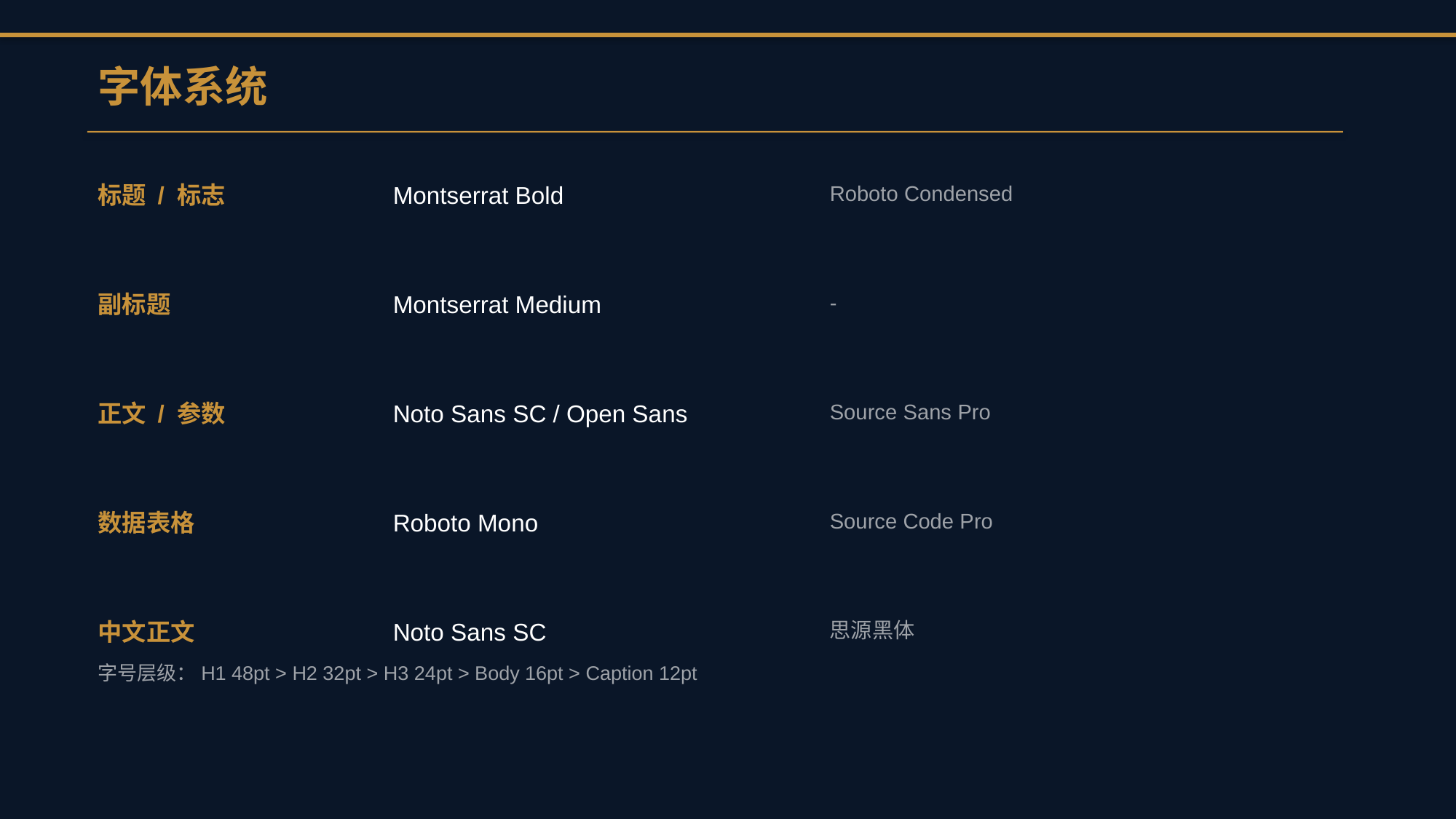

字体系统

标题 / 标志
Montserrat Bold
Roboto Condensed
副标题
Montserrat Medium
-
正文 / 参数
Noto Sans SC / Open Sans
Source Sans Pro
数据表格
Roboto Mono
Source Code Pro
中文正文
Noto Sans SC
思源黑体
字号层级：H1 48pt > H2 32pt > H3 24pt > Body 16pt > Caption 12pt